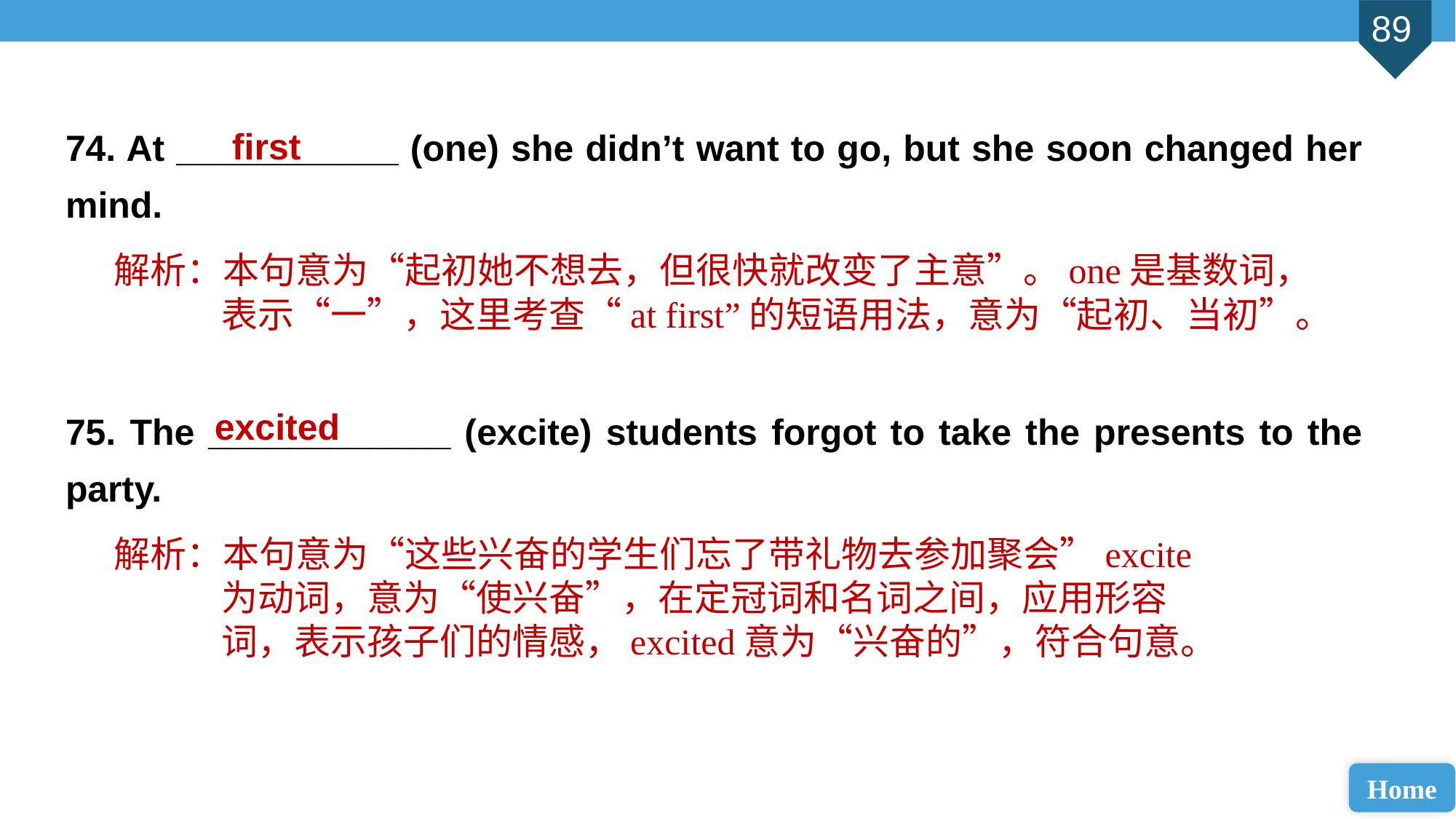

74. At ___________ (one) she didn’t want to go, but she soon changed her mind.

75. The ____________ (excite) students forgot to take the presents to the party.
first
解析：本句意为“起初她不想去，但很快就改变了主意”。one是基数词，表示“一”，这里考查“at first”的短语用法，意为“起初、当初”。
excited
解析：本句意为“这些兴奋的学生们忘了带礼物去参加聚会”excite为动词，意为“使兴奋”，在定冠词和名词之间，应用形容词，表示孩子们的情感，excited意为“兴奋的”，符合句意。